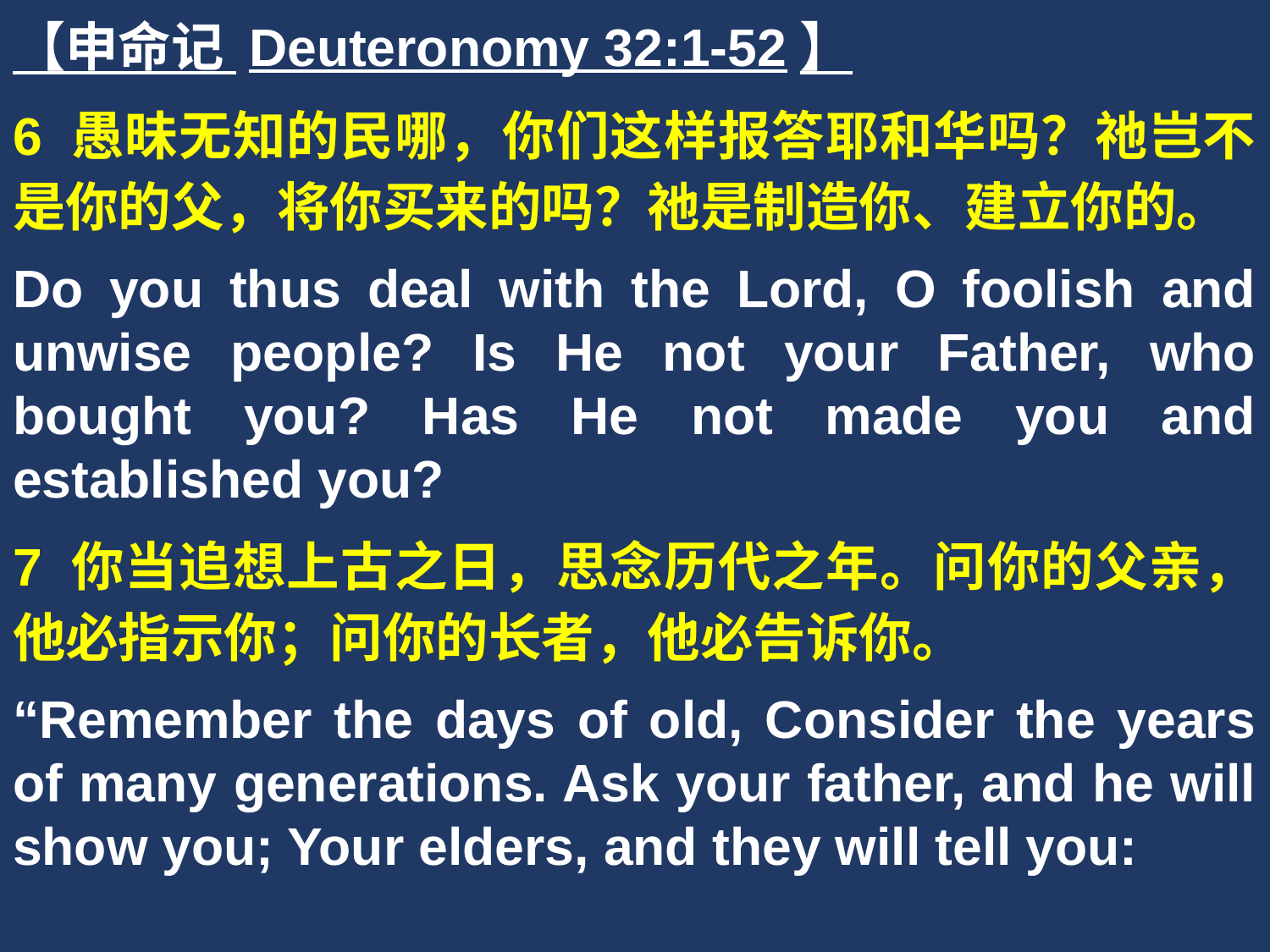

【申命记 Deuteronomy 32:1-52】
6 愚昧无知的民哪，你们这样报答耶和华吗？祂岂不是你的父，将你买来的吗？祂是制造你、建立你的。
Do you thus deal with the Lord, O foolish and unwise people? Is He not your Father, who bought you? Has He not made you and established you?
7 你当追想上古之日，思念历代之年。问你的父亲，他必指示你；问你的长者，他必告诉你。
“Remember the days of old, Consider the years of many generations. Ask your father, and he will show you; Your elders, and they will tell you: